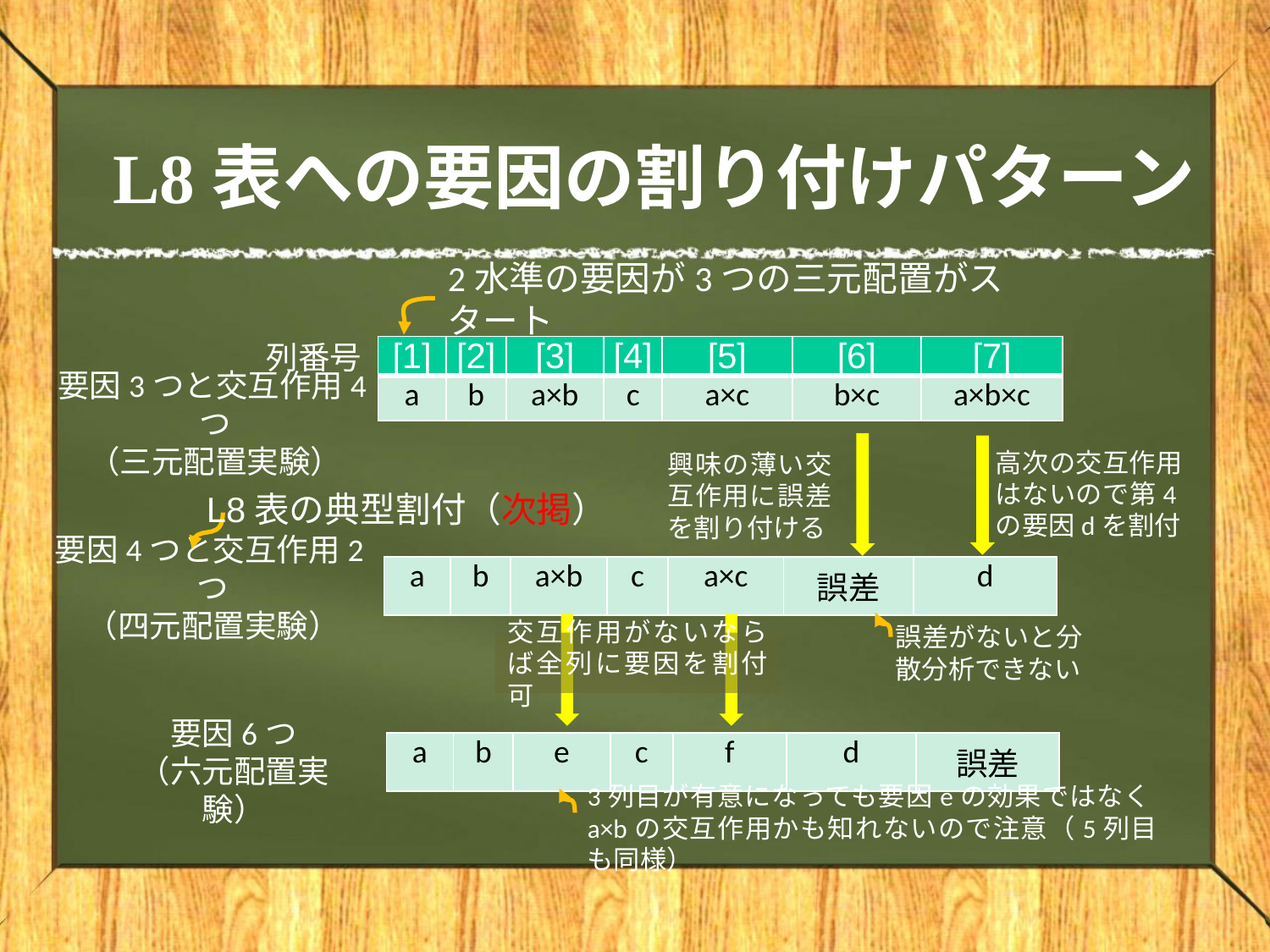

# L8表への要因の割り付けパターン
2水準の要因が3つの三元配置がスタート
列番号
| [1] | [2] | [3] | [4] | [5] | [6] | [7] |
| --- | --- | --- | --- | --- | --- | --- |
| a | b | a×b | c | a×c | b×c | a×b×c |
要因3つと交互作用4つ
（三元配置実験）

興味の薄い交互作用に誤差を割り付ける
高次の交互作用はないので第4の要因dを割付
L8表の典型割付（次掲）
| a | b | a×b | c | a×c | 誤差 | d |
| --- | --- | --- | --- | --- | --- | --- |
要因4つと交互作用2つ
（四元配置実験）

誤差がないと分散分析できない
交互作用がないならば全列に要因を割付可
| a | b | e | c | f | d | 誤差 |
| --- | --- | --- | --- | --- | --- | --- |
要因6つ
（六元配置実験）
3列目が有意になっても要因eの効果ではなくa×bの交互作用かも知れないので注意（5列目も同様）